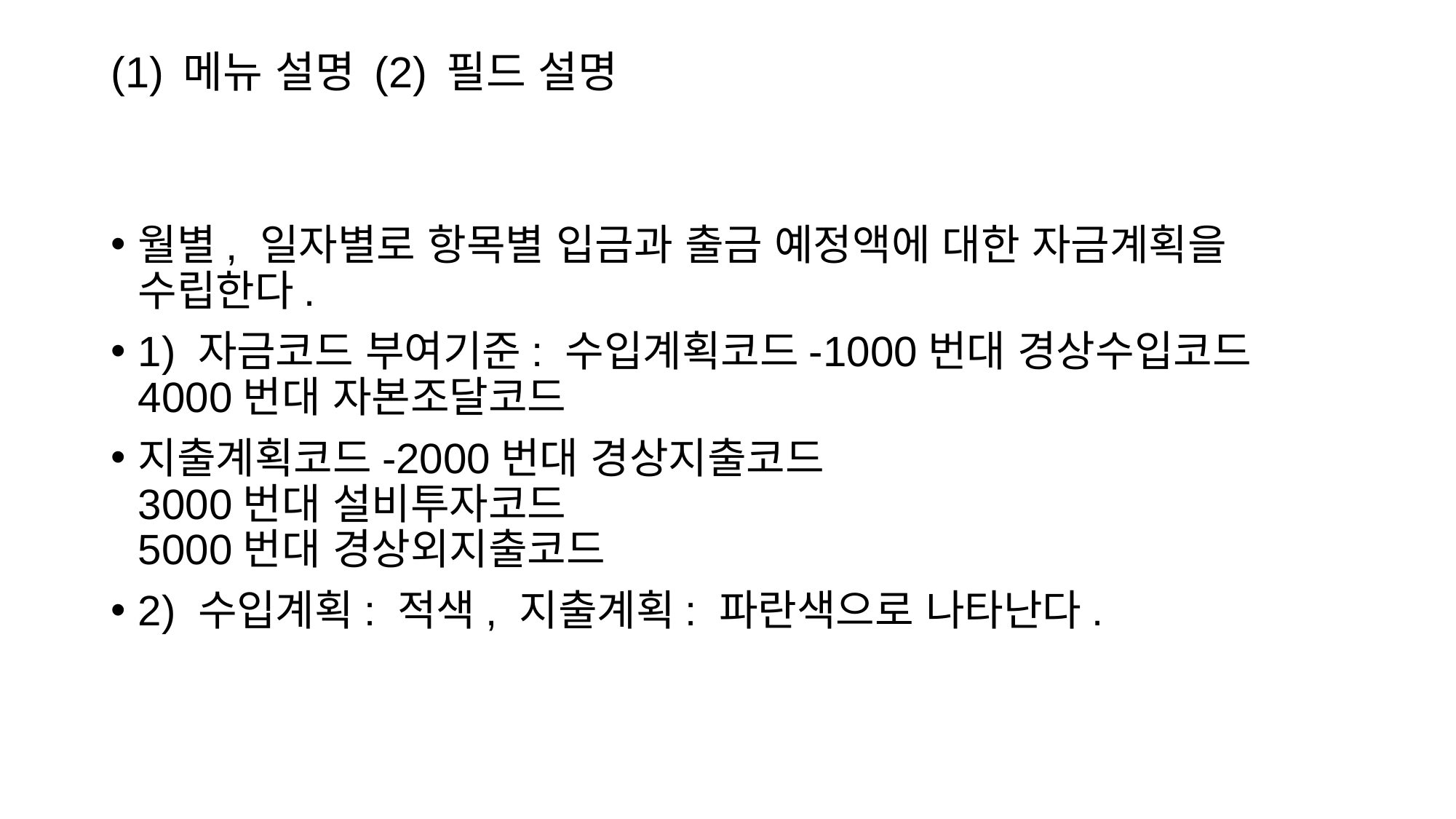

# (1) 메뉴 설명 (2) 필드 설명
월별, 일자별로 항목별 입금과 출금 예정액에 대한 자금계획을 수립한다.
1) 자금코드 부여기준: 수입계획코드-1000번대 경상수입코드
4000번대 자본조달코드
지출계획코드-2000번대 경상지출코드
3000번대 설비투자코드
5000번대 경상외지출코드
2) 수입계획: 적색, 지출계획: 파란색으로 나타난다.